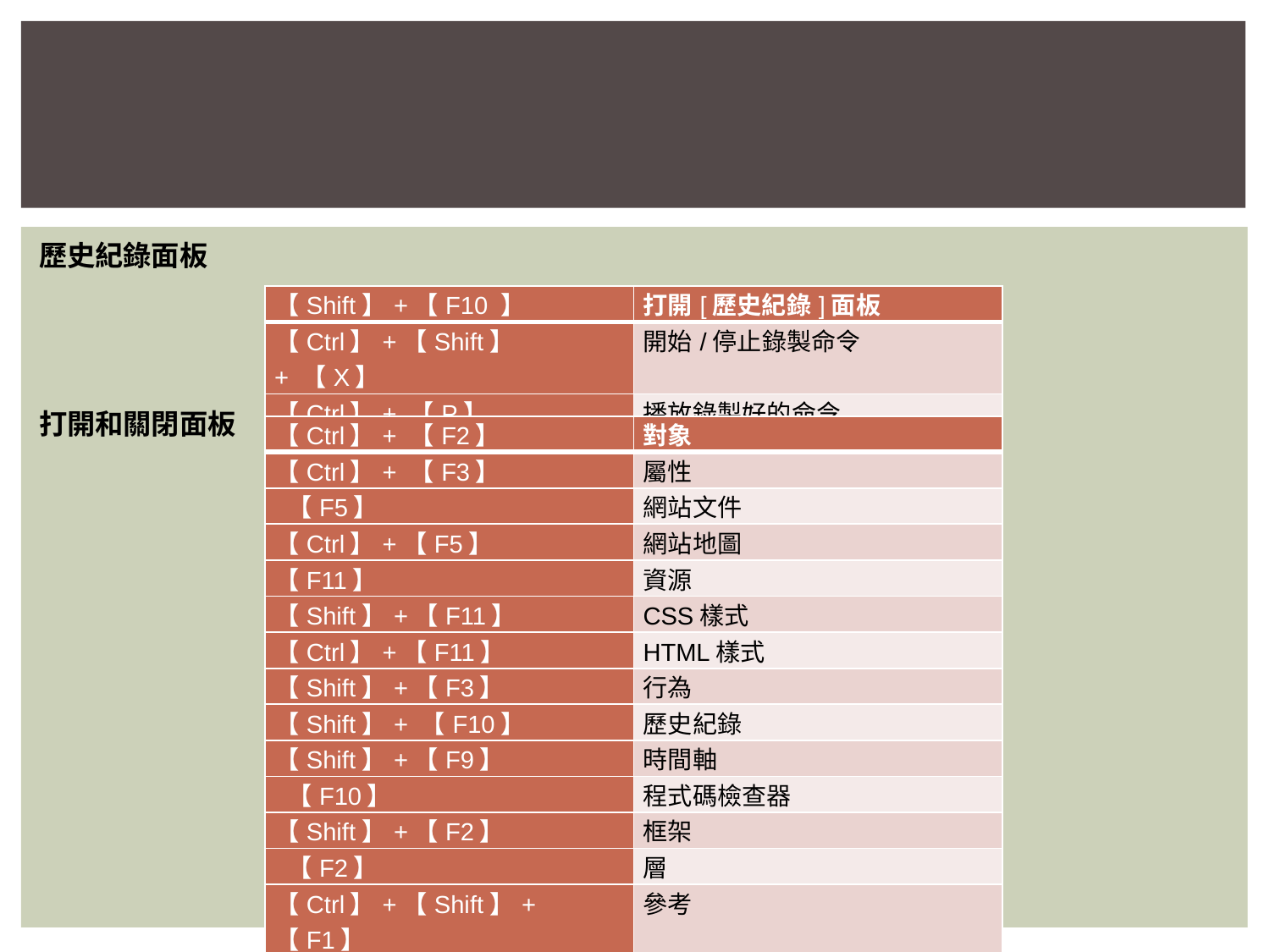

#
歷史紀錄面板

打開和關閉面板

| 【Shift】+【F10 】 | 打開[歷史紀錄]面板 |
| --- | --- |
| 【Ctrl】+【Shift】+ 【X】 | 開始/停止錄製命令 |
| 【Ctrl】+ 【P】 | 播放錄製好的命令 |
| 【Ctrl】+ 【F2】 | 對象 |
| --- | --- |
| 【Ctrl】+ 【F3】 | 屬性 |
| 【F5】 | 網站文件 |
| 【Ctrl】+【F5】 | 網站地圖 |
| 【F11】 | 資源 |
| 【Shift】+【F11】 | CSS樣式 |
| 【Ctrl】+【F11】 | HTML樣式 |
| 【Shift】+【F3】 | 行為 |
| 【Shift】+ 【F10】 | 歷史紀錄 |
| 【Shift】+【F9】 | 時間軸 |
| 【F10】 | 程式碼檢查器 |
| 【Shift】+【F2】 | 框架 |
| 【F2】 | 層 |
| 【Ctrl】+【Shift】+【F1】 | 參考 |
| 【F4 】 | 顯示/隱藏浮動面板 |
| 【Shift】+ 【F4】 | 最小化所有視窗 |
| 【Alt】+【Shift】+【F4】 | 最大化所有視窗 |